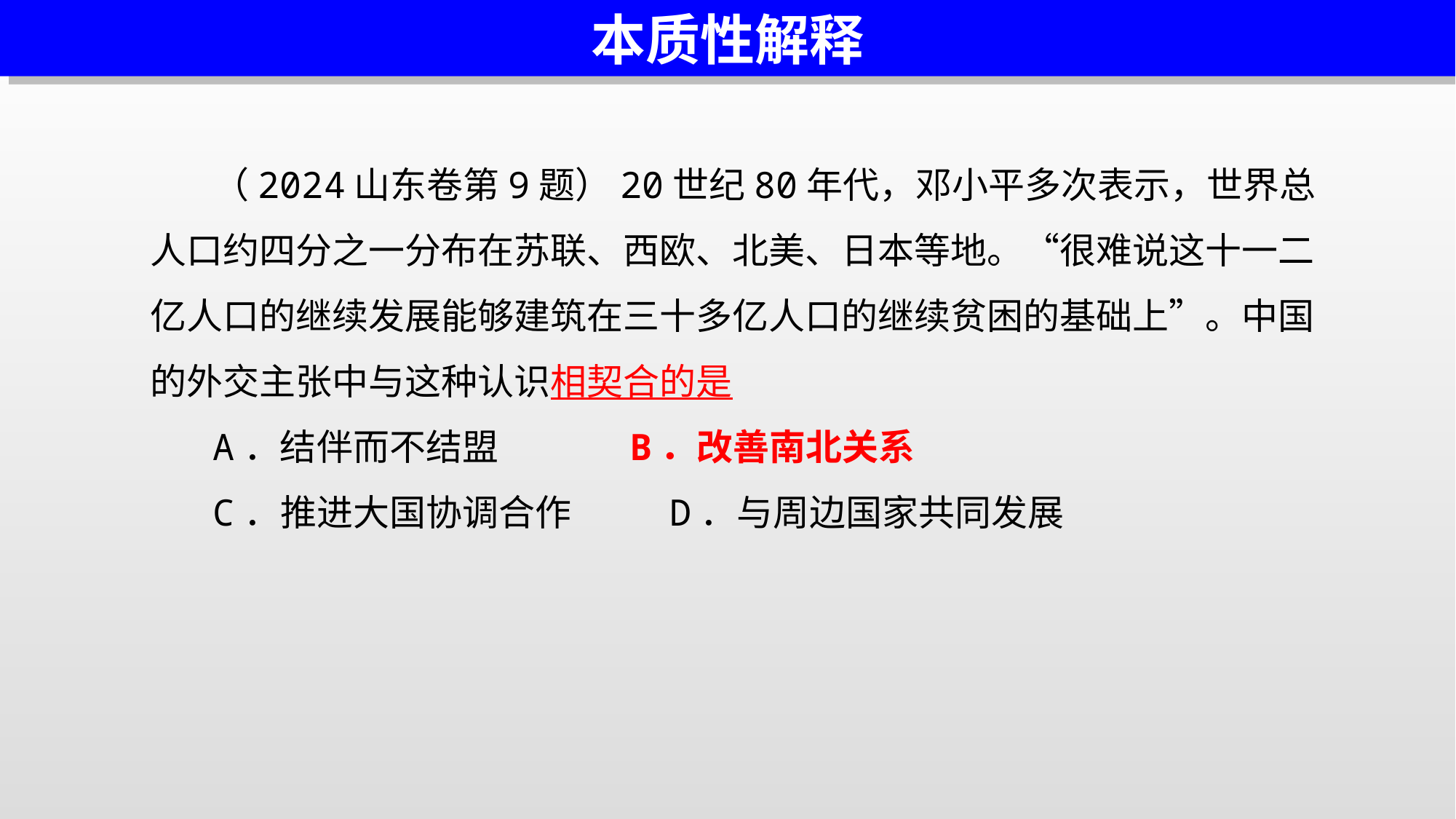

本质性解释
（2024山东卷第9题）20世纪80年代，邓小平多次表示，世界总人口约四分之一分布在苏联、西欧、北美、日本等地。“很难说这十一二亿人口的继续发展能够建筑在三十多亿人口的继续贫困的基础上”。中国的外交主张中与这种认识相契合的是
A．结伴而不结盟               B．改善南北关系
C．推进大国协调合作           D．与周边国家共同发展